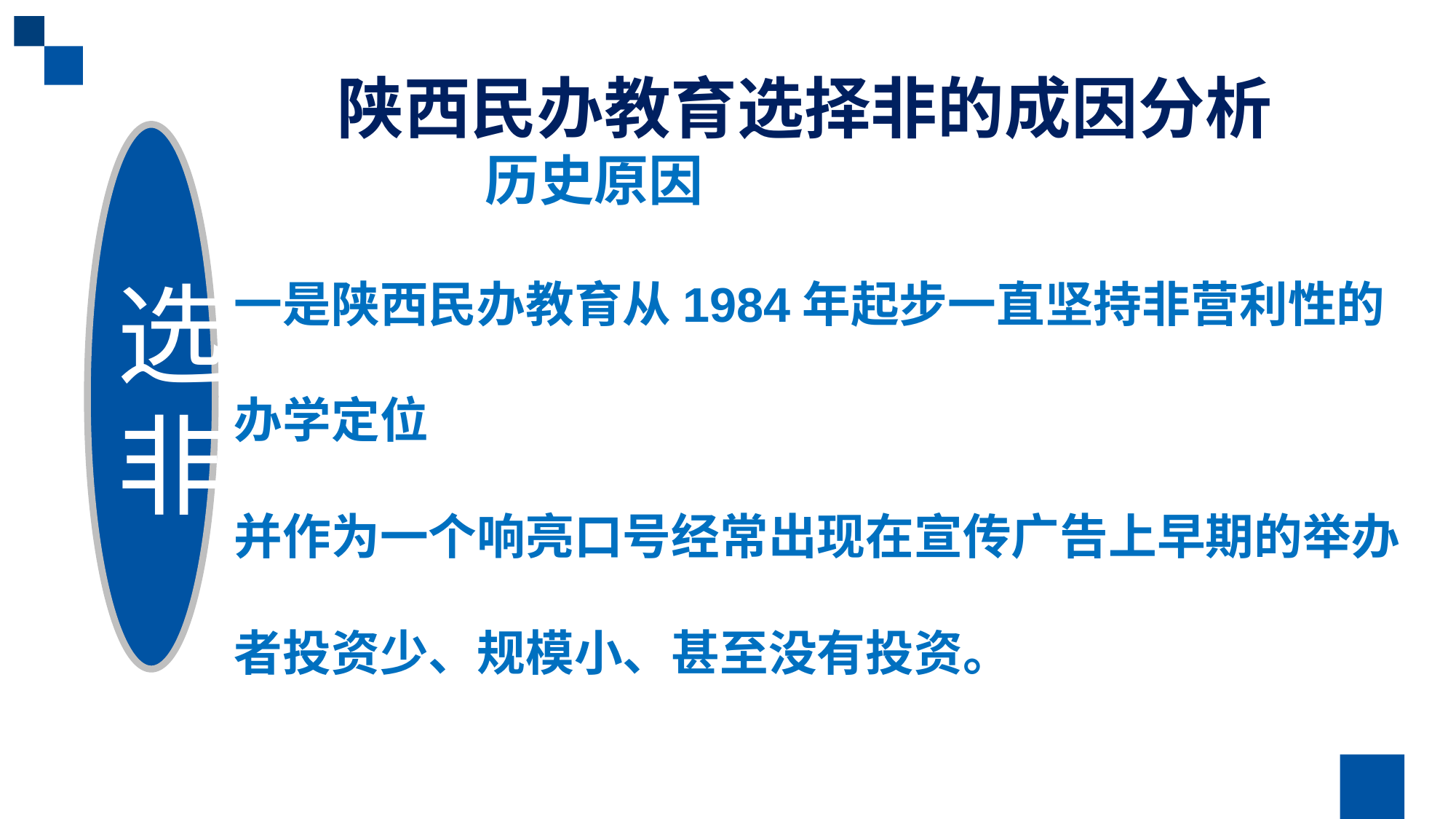

陕西民办教育选择非的成因分析
                历史原因
选
非

一是陕西民办教育从1984年起步一直坚持非营利性的办学定位
并作为一个响亮口号经常出现在宣传广告上早期的举办者投资少、规模小、甚至没有投资。
93